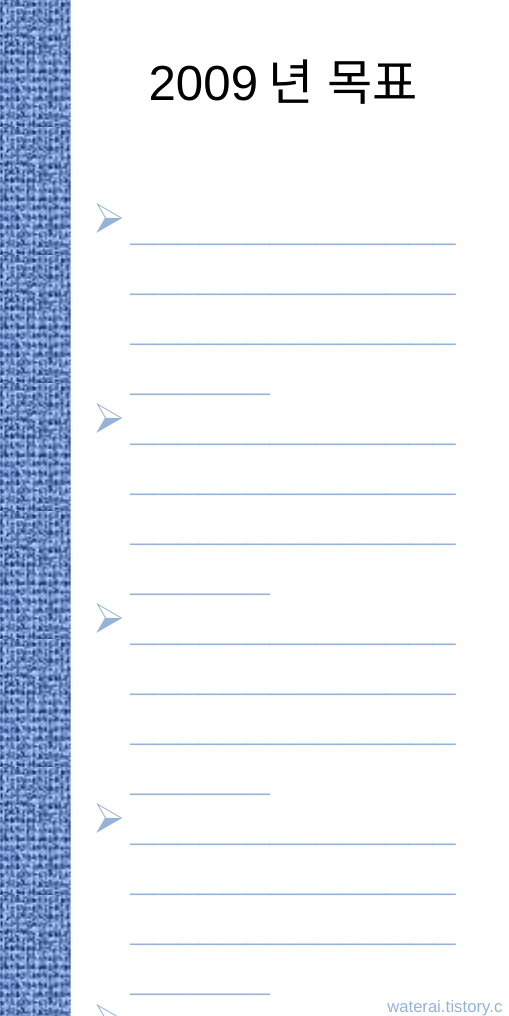

2009년 목표
________________________________________________
________________________________________________
________________________________________________
________________________________________________
________________________________________________
waterai.tistory.com